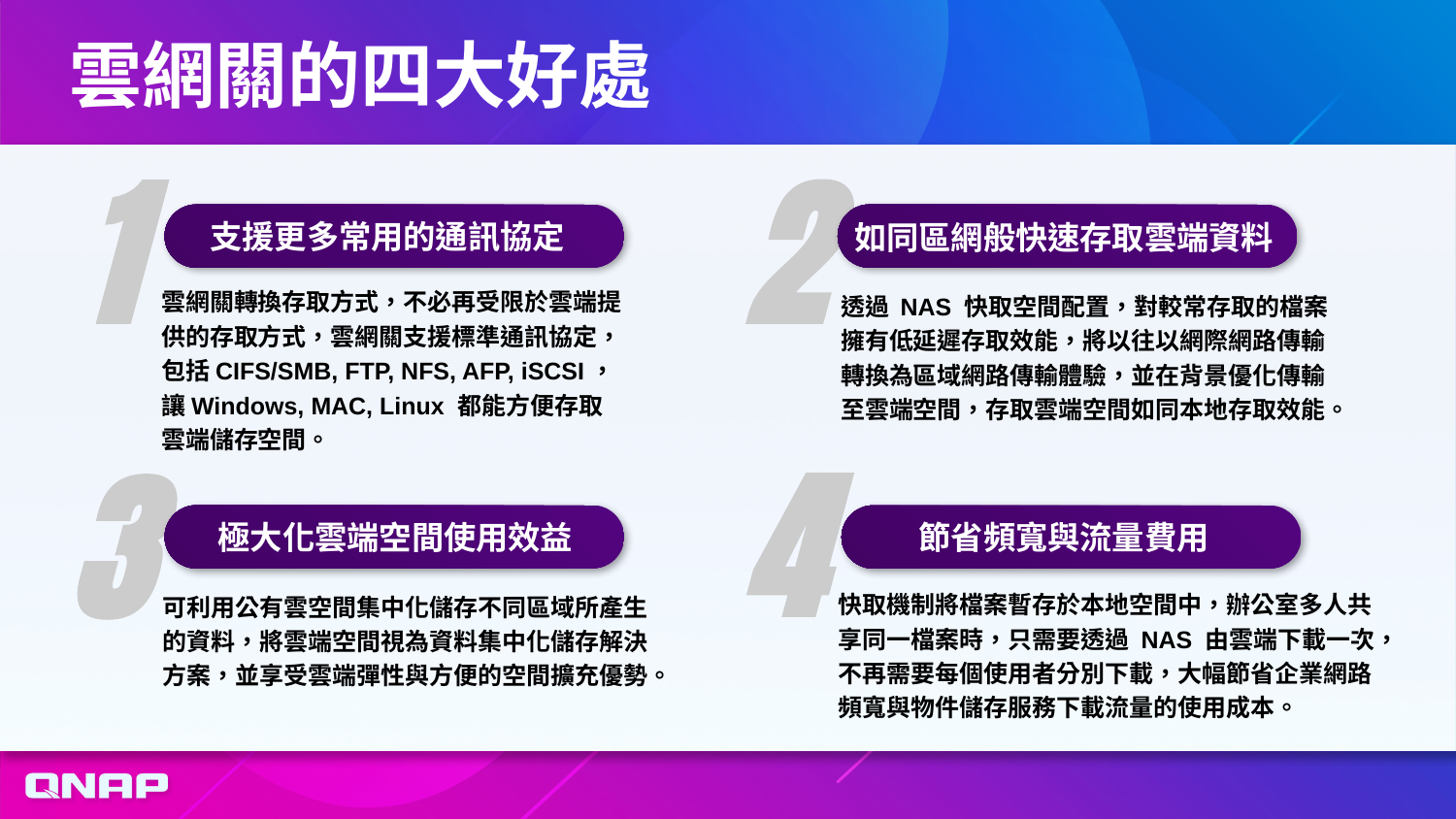

# 雲網關的四大好處
1
2
支援更多常用的通訊協定
如同區網般快速存取雲端資料

雲網關轉換存取方式，不必再受限於雲端提供的存取方式，雲網關支援標準通訊協定，包括CIFS/SMB, FTP, NFS, AFP, iSCSI，讓Windows, MAC, Linux 都能方便存取雲端儲存空間。
透過 NAS 快取空間配置，對較常存取的檔案擁有低延遲存取效能，將以往以網際網路傳輸轉換為區域網路傳輸體驗，並在背景優化傳輸至雲端空間，存取雲端空間如同本地存取效能。
4
3
節省頻寬與流量費用
極大化雲端空間使用效益

快取機制將檔案暫存於本地空間中，辦公室多人共享同一檔案時，只需要透過 NAS 由雲端下載一次，不再需要每個使用者分別下載，大幅節省企業網路頻寬與物件儲存服務下載流量的使用成本。
可利用公有雲空間集中化儲存不同區域所產生的資料，將雲端空間視為資料集中化儲存解決方案，並享受雲端彈性與方便的空間擴充優勢。